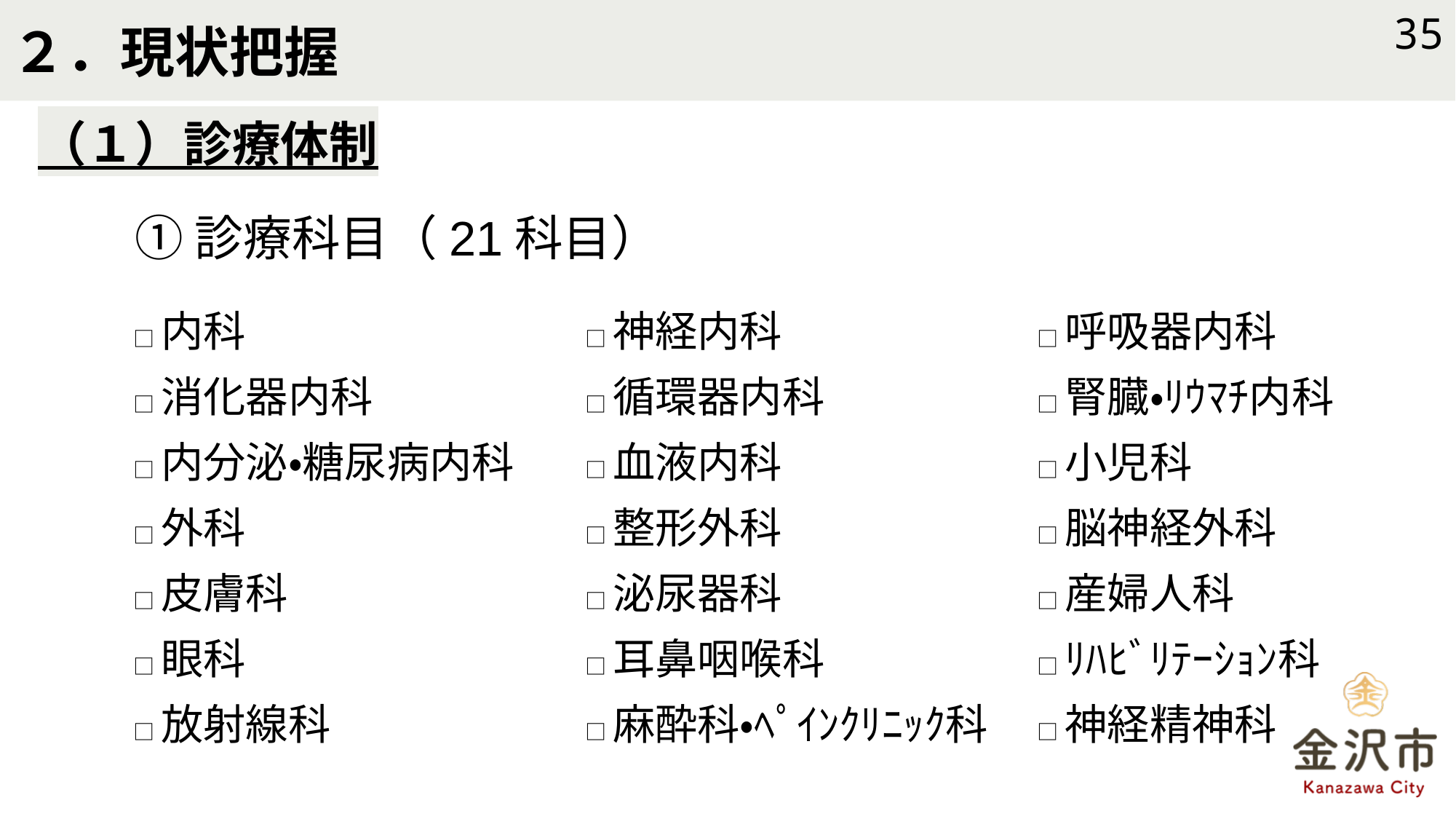

# ２．現状把握
35
（１）診療体制
①診療科目（21科目）
| □内科 | □神経内科 | □呼吸器内科 |
| --- | --- | --- |
| □消化器内科 | □循環器内科 | □腎臓・ﾘｳﾏﾁ内科 |
| □内分泌・糖尿病内科 | □血液内科 | □小児科 |
| □外科 | □整形外科 | □脳神経外科 |
| □皮膚科 | □泌尿器科 | □産婦人科 |
| □眼科 | □耳鼻咽喉科 | □ﾘﾊﾋﾞﾘﾃｰｼｮﾝ科 |
| □放射線科 | □麻酔科・ﾍﾟｲﾝｸﾘﾆｯｸ科 | □神経精神科 |